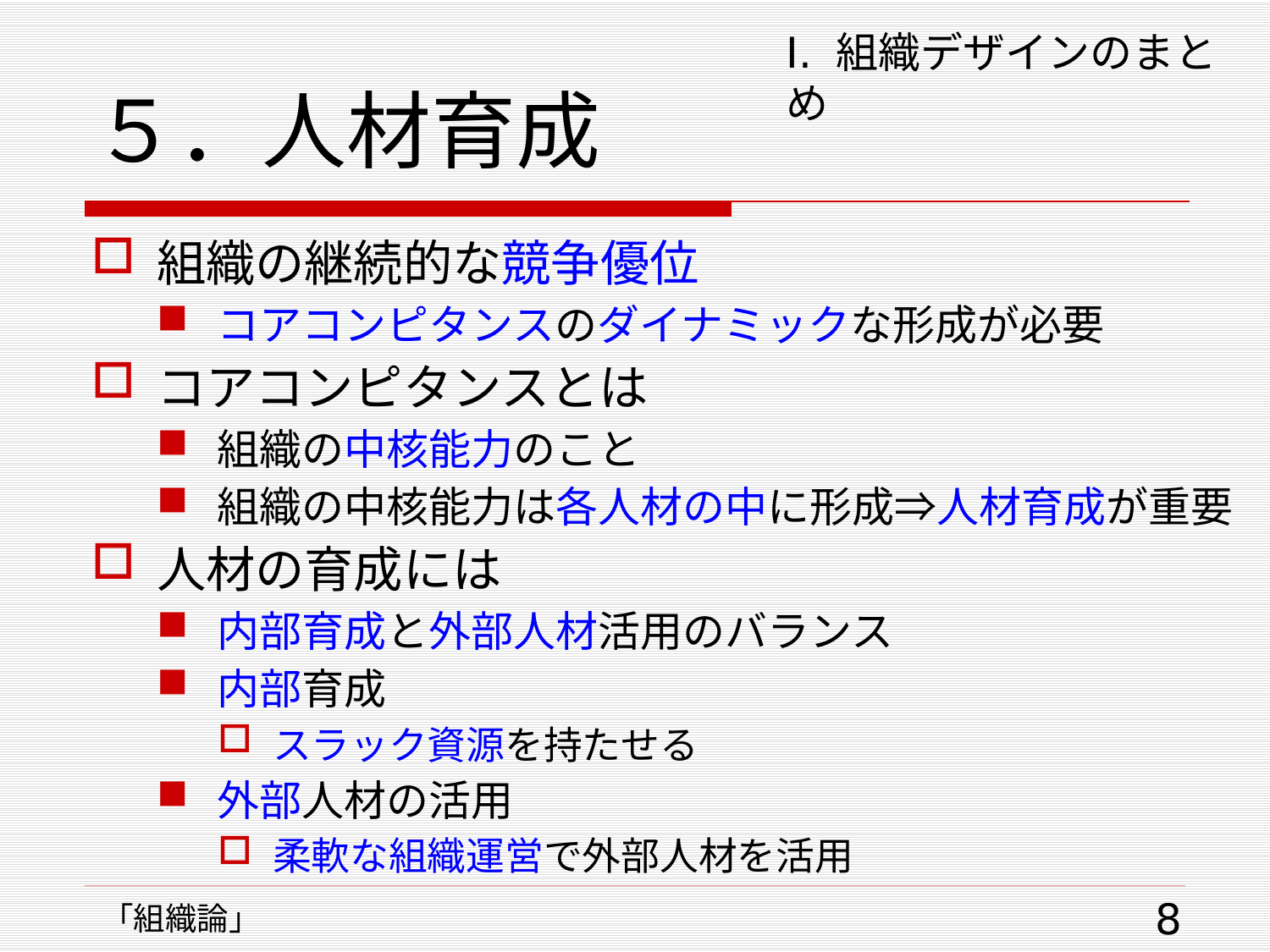

# ５．人材育成
I. 組織デザインのまとめ
組織の継続的な競争優位
コアコンピタンスのダイナミックな形成が必要
コアコンピタンスとは
組織の中核能力のこと
組織の中核能力は各人材の中に形成⇒人材育成が重要
人材の育成には
内部育成と外部人材活用のバランス
内部育成
スラック資源を持たせる
外部人材の活用
柔軟な組織運営で外部人材を活用

8
「組織論」